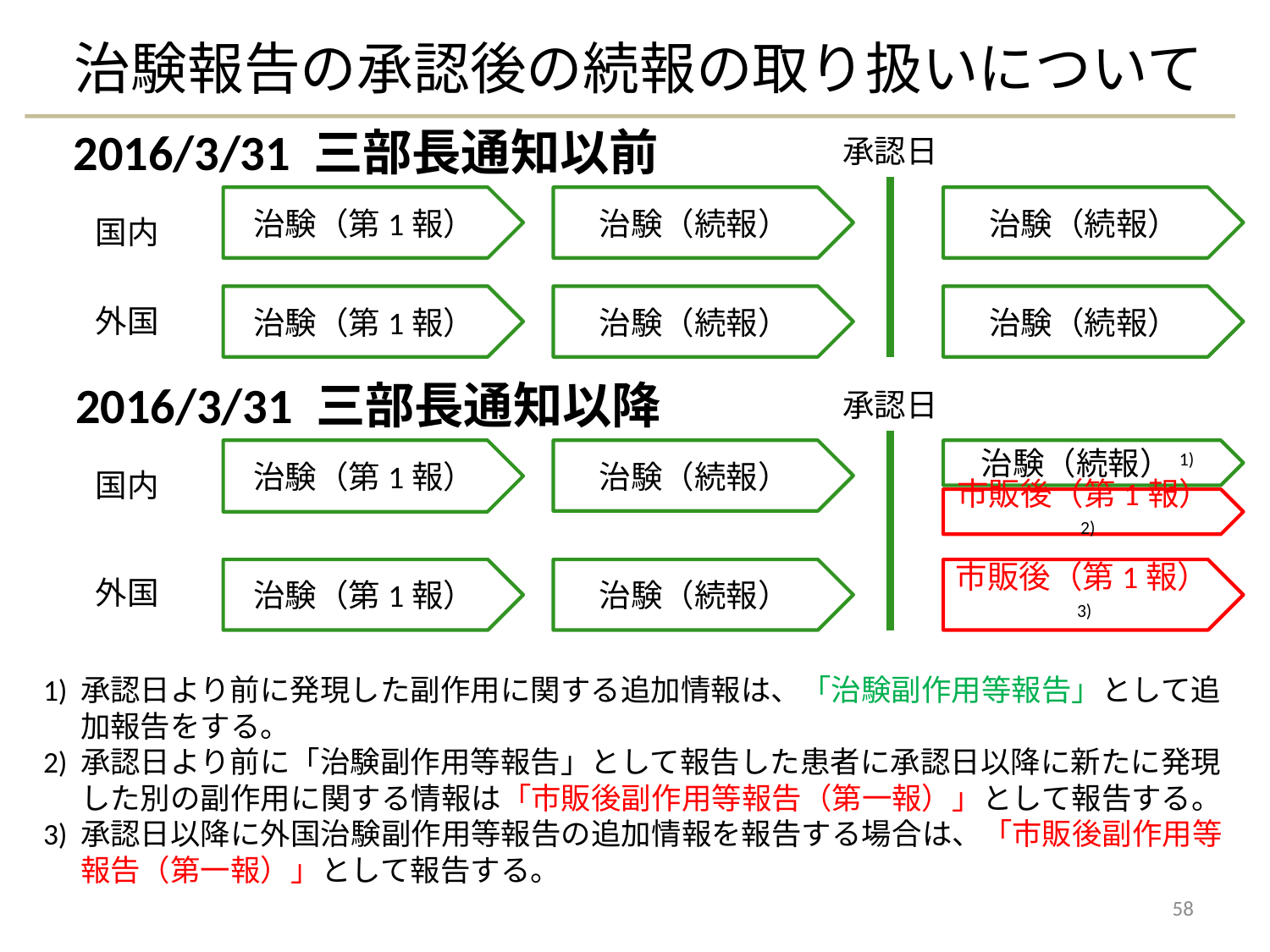

# 治験報告の承認後の続報の取り扱いについて
2016/3/31 三部長通知以前

承認日
治験（第1報）
治験（続報）
治験（続報）
国内
治験（第1報）
治験（続報）
治験（続報）
外国
2016/3/31 三部長通知以降
承認日
治験（第1報）
治験（続報）
治験（続報）1)
国内
市販後（第1報）2)
治験（第1報）
治験（続報）
市販後（第1報）3)
外国
1)	承認日より前に発現した副作用に関する追加情報は、「治験副作用等報告」として追加報告をする。
2)	承認日より前に「治験副作用等報告」として報告した患者に承認日以降に新たに発現した別の副作用に関する情報は「市販後副作用等報告（第一報）」として報告する。
3)	承認日以降に外国治験副作用等報告の追加情報を報告する場合は、「市販後副作用等報告（第一報）」として報告する。
58